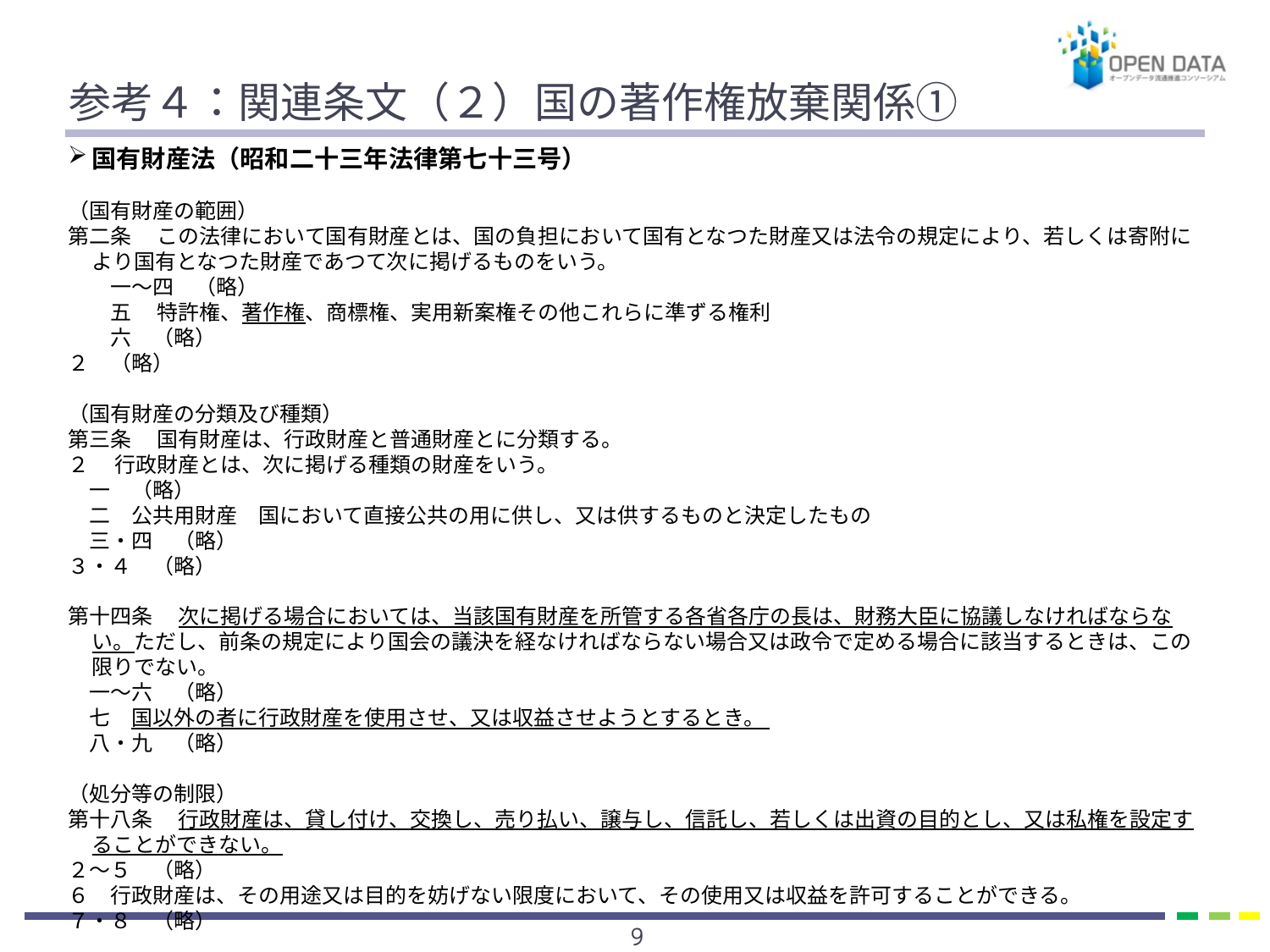

# 参考４：関連条文（２）国の著作権放棄関係①
国有財産法（昭和二十三年法律第七十三号）

（国有財産の範囲）
第二条 　この法律において国有財産とは、国の負担において国有となつた財産又は法令の規定により、若しくは寄附により国有となつた財産であつて次に掲げるものをいう。
　　一～四　（略）
　　五 　特許権、著作権、商標権、実用新案権その他これらに準ずる権利
　　六　（略）
２　（略）

（国有財産の分類及び種類）
第三条 　国有財産は、行政財産と普通財産とに分類する。
２ 　行政財産とは、次に掲げる種類の財産をいう。
　一　（略）
　二　公共用財産　国において直接公共の用に供し、又は供するものと決定したもの
　三・四　（略）
３・４　（略）

第十四条 　次に掲げる場合においては、当該国有財産を所管する各省各庁の長は、財務大臣に協議しなければならない。ただし、前条の規定により国会の議決を経なければならない場合又は政令で定める場合に該当するときは、この限りでない。
　一～六　（略）
　七　国以外の者に行政財産を使用させ、又は収益させようとするとき。
　八・九　（略）

（処分等の制限）
第十八条 　行政財産は、貸し付け、交換し、売り払い、譲与し、信託し、若しくは出資の目的とし、又は私権を設定することができない。
２～５　（略）
６　行政財産は、その用途又は目的を妨げない限度において、その使用又は収益を許可することができる。
７・８　（略）
9